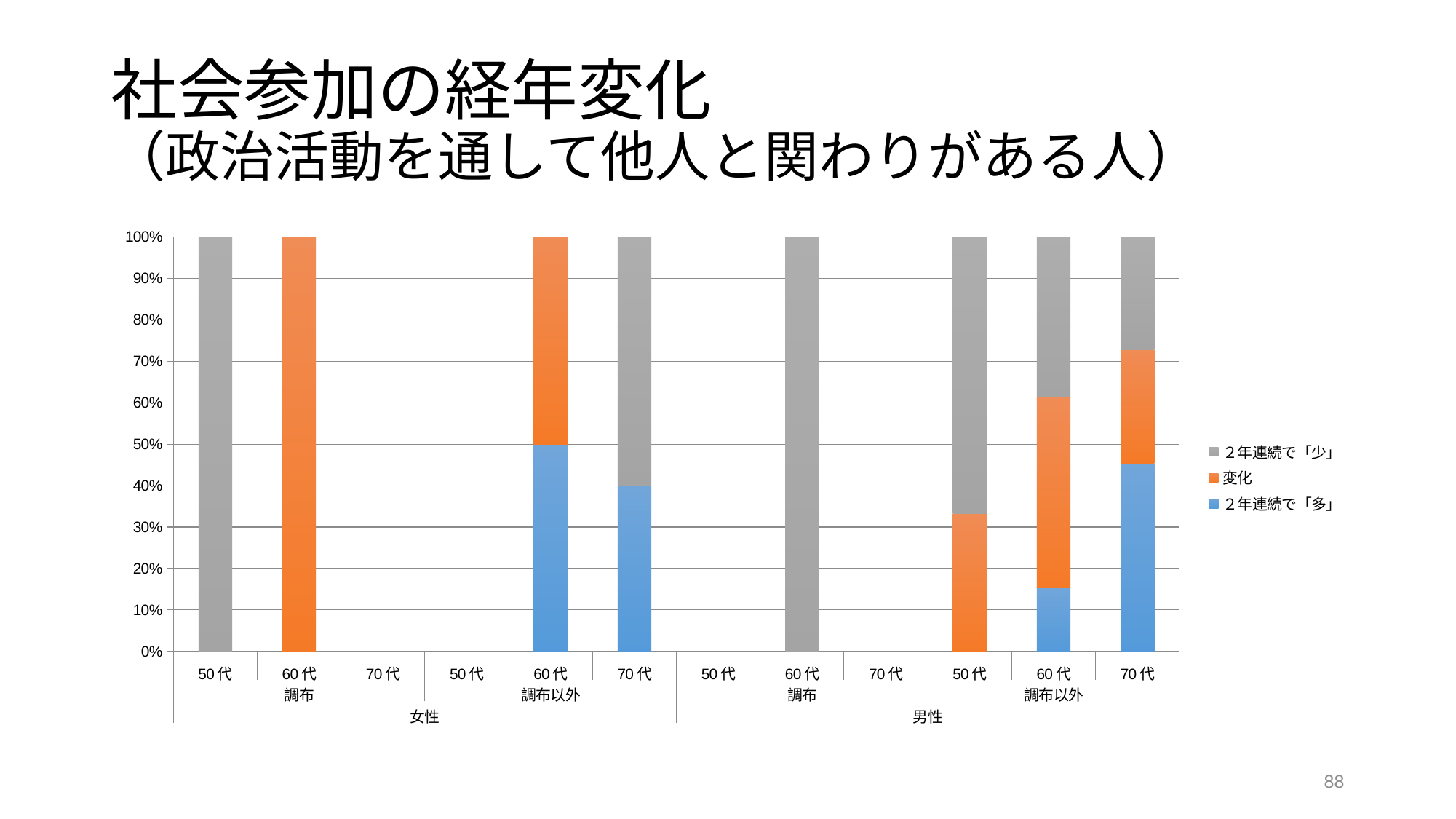

# 社会参加の経年変化 （政治活動を通して他人と関わりがある人）

### Chart

| Category | ２年連続で「多」 | 変化 | ２年連続で「少」 |
|---|---|---|---|
| 50代 | None | None | 1.0 |
| 60代 | None | 1.0 | None |
| 70代 | None | None | None |
| 50代 | None | None | None |
| 60代 | 1.0 | 1.0 | None |
| 70代 | 2.0 | None | 3.0 |
| 50代 | None | None | None |
| 60代 | None | None | 2.0 |
| 70代 | None | None | None |
| 50代 | None | 1.0 | 2.0 |
| 60代 | 2.0 | 6.0 | 5.0 |
| 70代 | 5.0 | 3.0 | 3.0 |
88